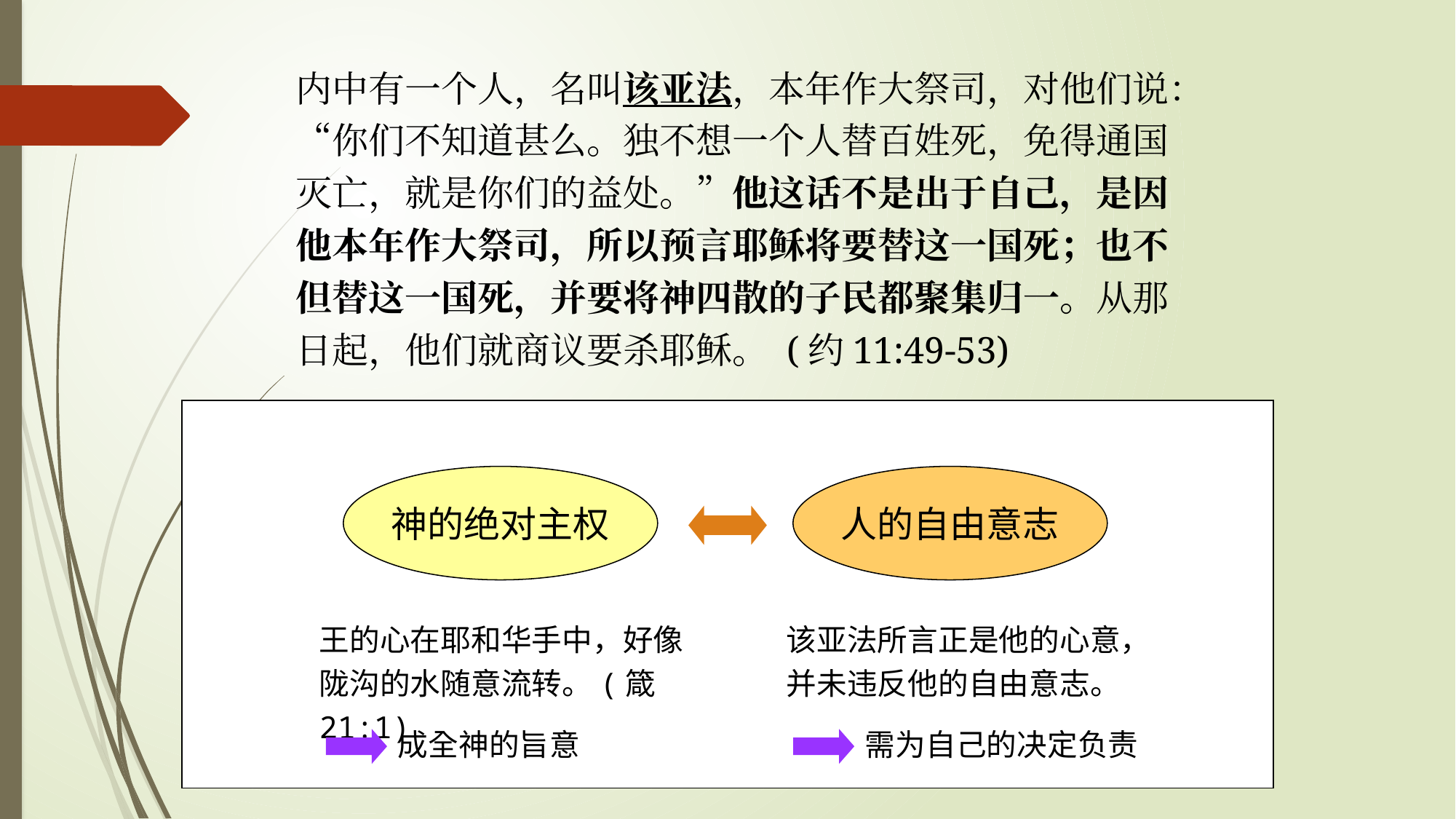

内中有一个人，名叫该亚法，本年作大祭司，对他们说：“你们不知道甚么。独不想一个人替百姓死，免得通国灭亡，就是你们的益处。”他这话不是出于自己，是因他本年作大祭司，所以预言耶稣将要替这一国死；也不但替这一国死，并要将神四散的子民都聚集归一。从那日起，他们就商议要杀耶稣。 (约11:49-53)

神的绝对主权
人的自由意志

王的心在耶和华手中，好像陇沟的水随意流转。(箴21:1)
该亚法所言正是他的心意，并未违反他的自由意志。
成全神的旨意
需为自己的决定负责